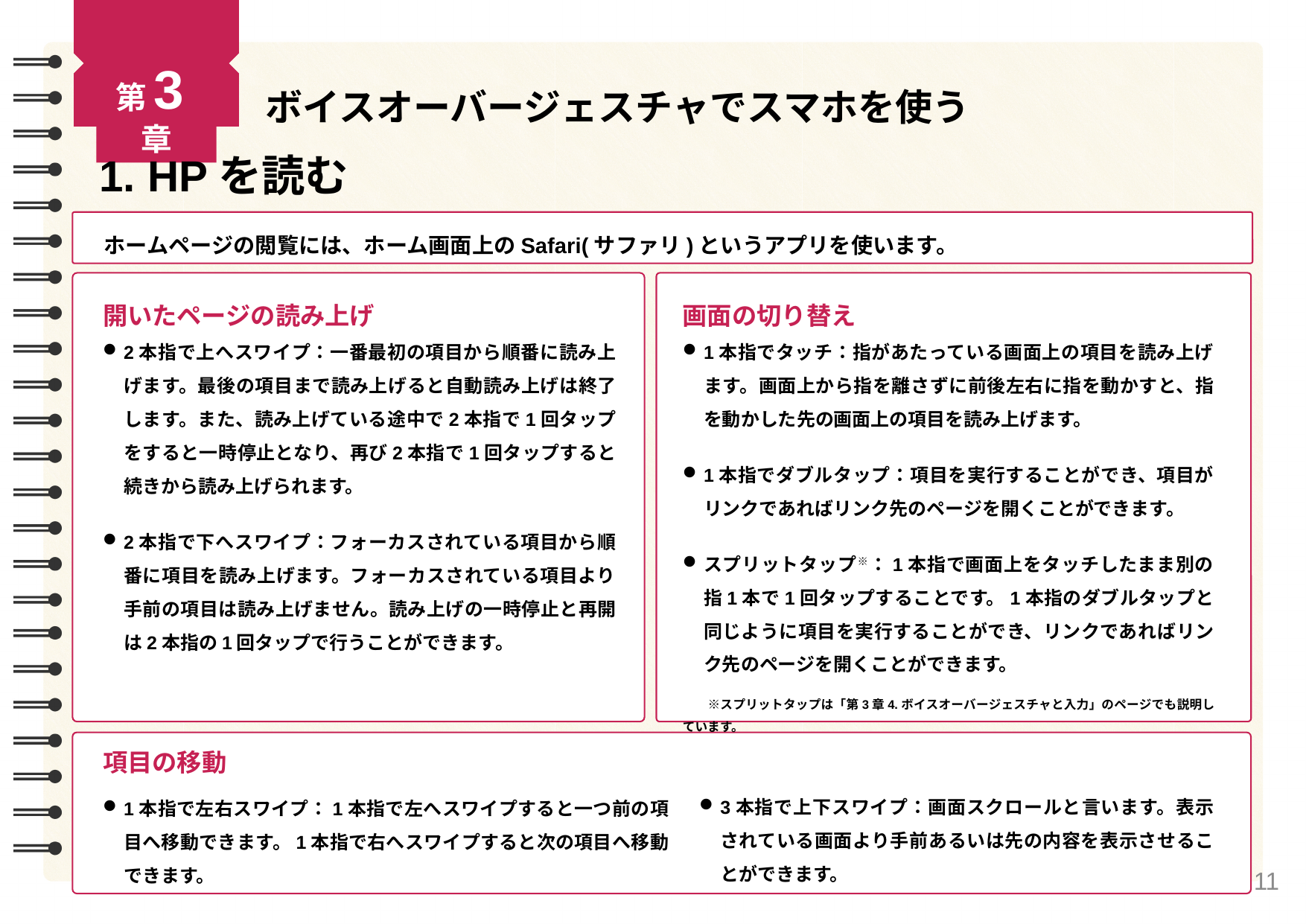

第3章

ボイスオーバージェスチャでスマホを使う
1. HPを読む

ホームページの閲覧には、ホーム画面上のSafari(サファリ)というアプリを使います。

開いたページの読み上げ
2本指で上へスワイプ：一番最初の項目から順番に読み上げます。最後の項目まで読み上げると自動読み上げは終了します。また、読み上げている途中で2本指で1回タップをすると一時停止となり、再び2本指で1回タップすると続きから読み上げられます。

2本指で下へスワイプ：フォーカスされている項目から順番に項目を読み上げます。フォーカスされている項目より手前の項目は読み上げません。読み上げの一時停止と再開は2本指の1回タップで行うことができます。
画面の切り替え
1本指でタッチ：指があたっている画面上の項目を読み上げます。画面上から指を離さずに前後左右に指を動かすと、指を動かした先の画面上の項目を読み上げます。

1本指でダブルタップ：項目を実行することができ、項目がリンクであればリンク先のページを開くことができます。

スプリットタップ※：1本指で画面上をタッチしたまま別の指1本で1回タップすることです。1本指のダブルタップと同じように項目を実行することができ、リンクであればリンク先のページを開くことができます。

　　※スプリットタップは「第3章4.ボイスオーバージェスチャと入力」のページでも説明しています。

項目の移動

1本指で左右スワイプ：1本指で左へスワイプすると一つ前の項目へ移動できます。1本指で右へスワイプすると次の項目へ移動できます。

3本指で上下スワイプ：画面スクロールと言います。表示されている画面より手前あるいは先の内容を表示させることができます。
11